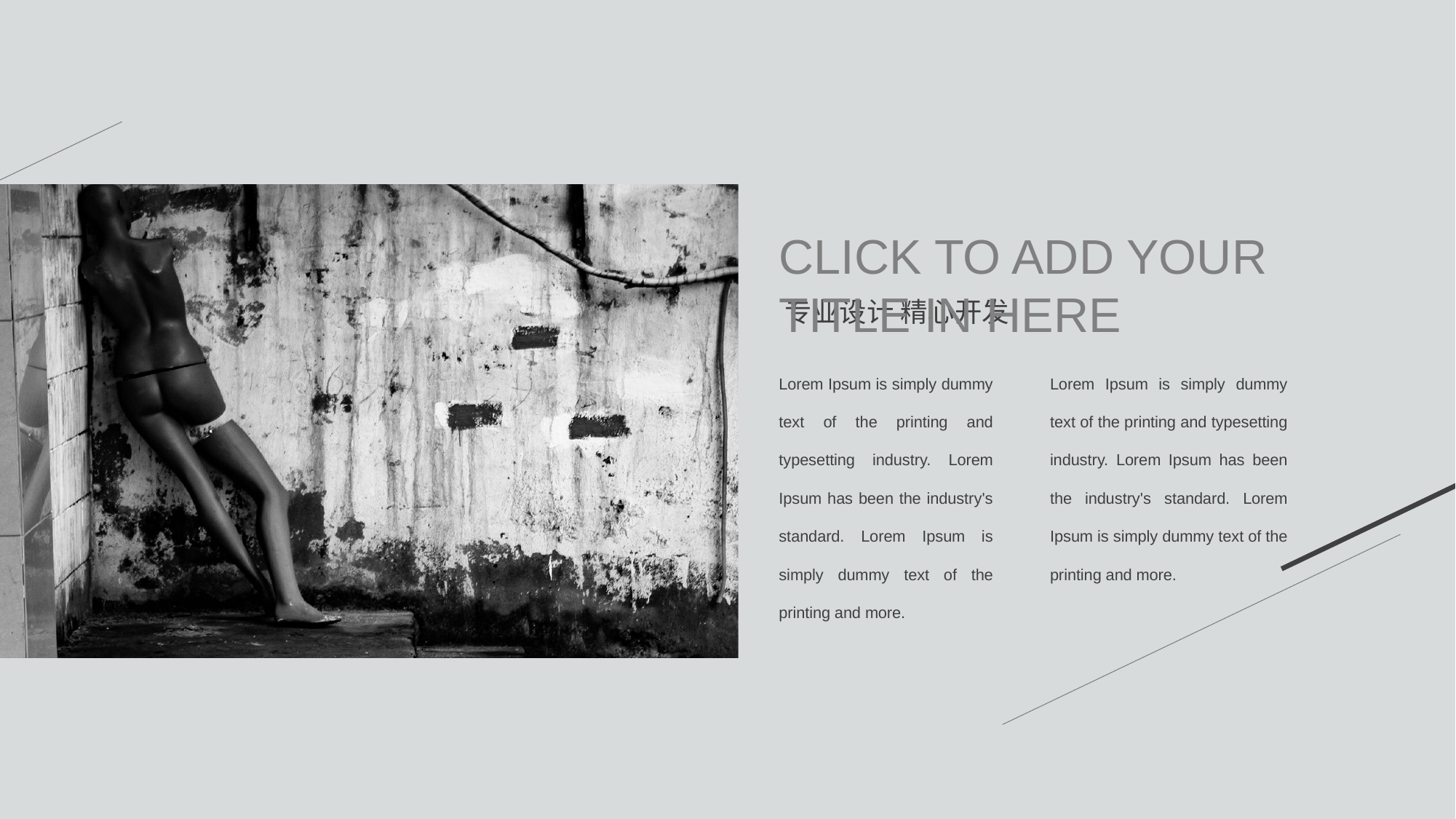

CLICK TO ADD YOUR TITLE IN HERE
专业设计 精心开发
Lorem Ipsum is simply dummy text of the printing and typesetting industry. Lorem Ipsum has been the industry's standard. Lorem Ipsum is simply dummy text of the printing and more.
Lorem Ipsum is simply dummy text of the printing and typesetting industry. Lorem Ipsum has been the industry's standard. Lorem Ipsum is simply dummy text of the printing and more.